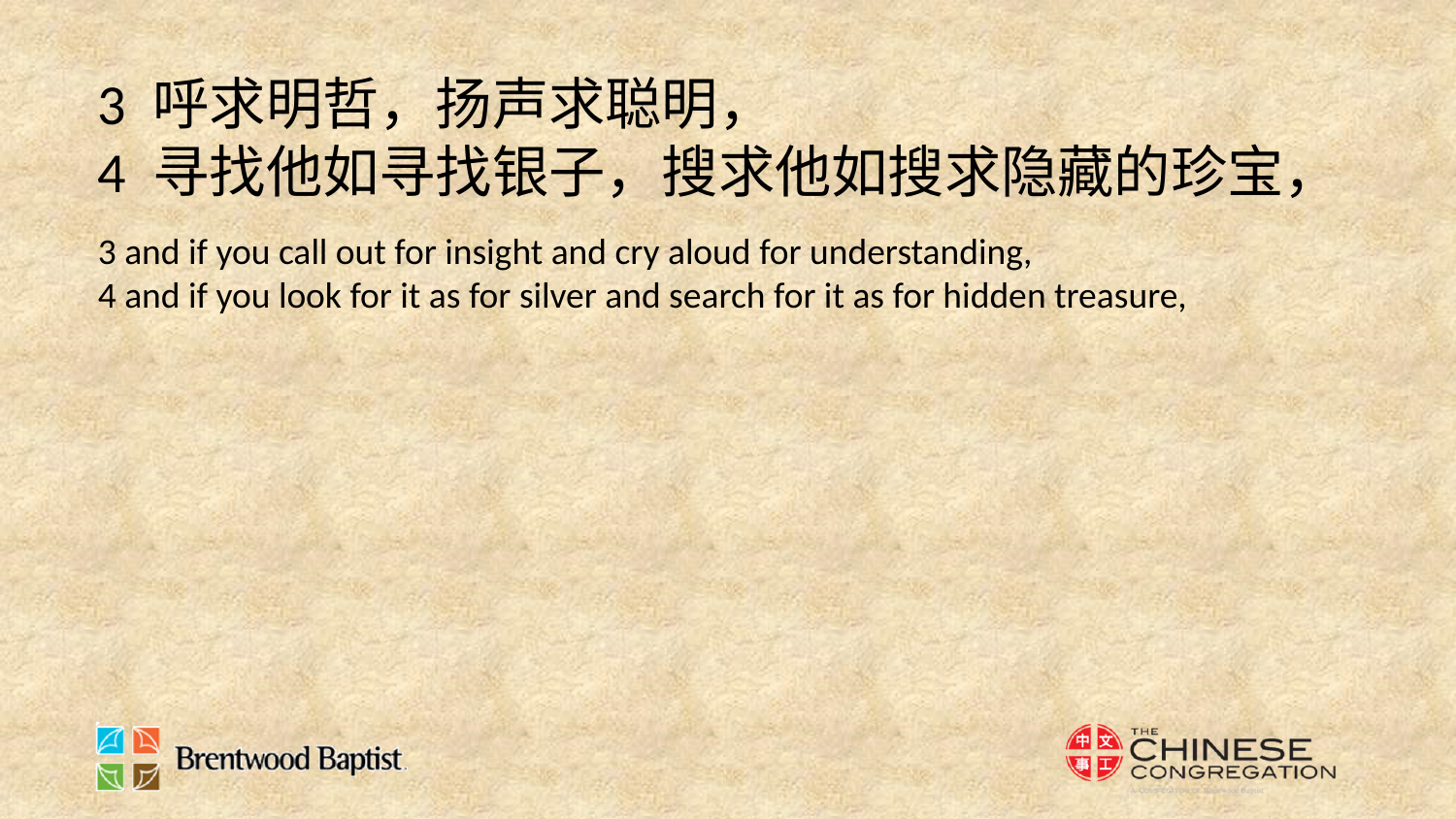

3 呼求明哲，扬声求聪明，
4 寻找他如寻找银子，搜求他如搜求隐藏的珍宝，

3 and if you call out for insight and cry aloud for understanding,
4 and if you look for it as for silver and search for it as for hidden treasure,